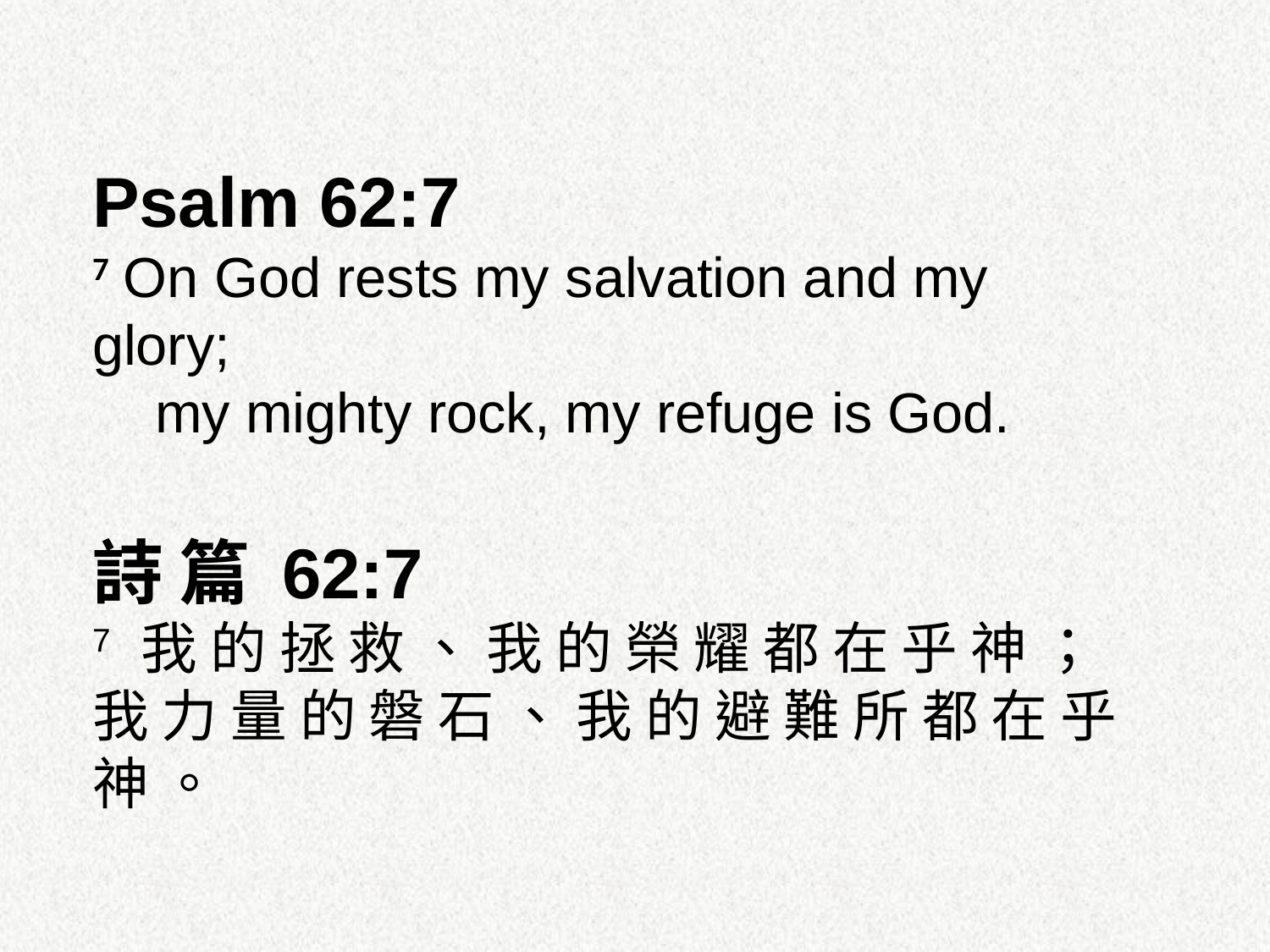

Psalm 62:7
7  On God rests my salvation and my glory;
    my mighty rock, my refuge is God.
詩 篇 62:7
7  我 的 拯 救 、 我 的 榮 耀 都 在 乎 神 ； 我 力 量 的 磐 石 、 我 的 避 難 所 都 在 乎 神 。